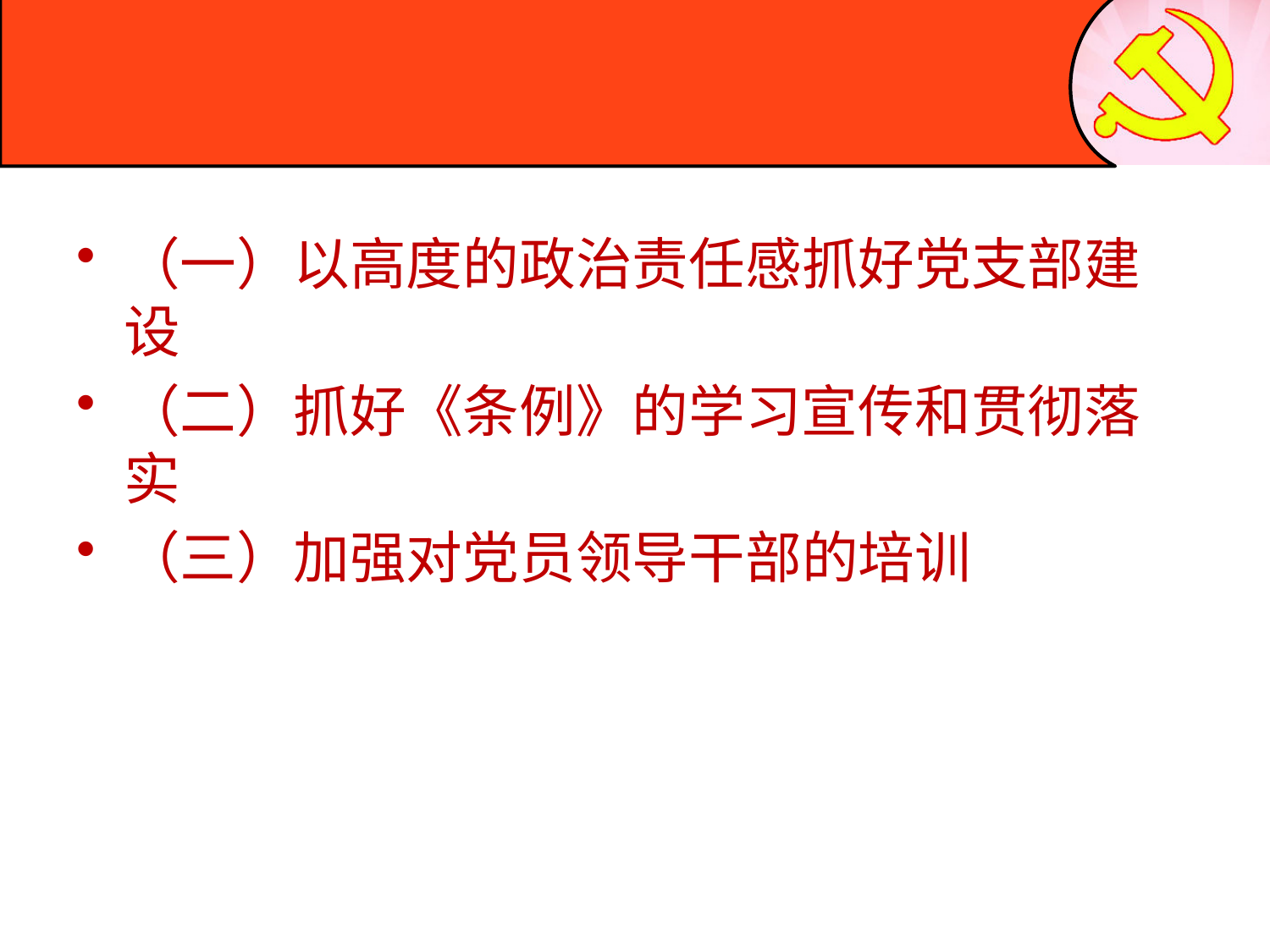

#
（一）以高度的政治责任感抓好党支部建设
（二）抓好《条例》的学习宣传和贯彻落实
（三）加强对党员领导干部的培训